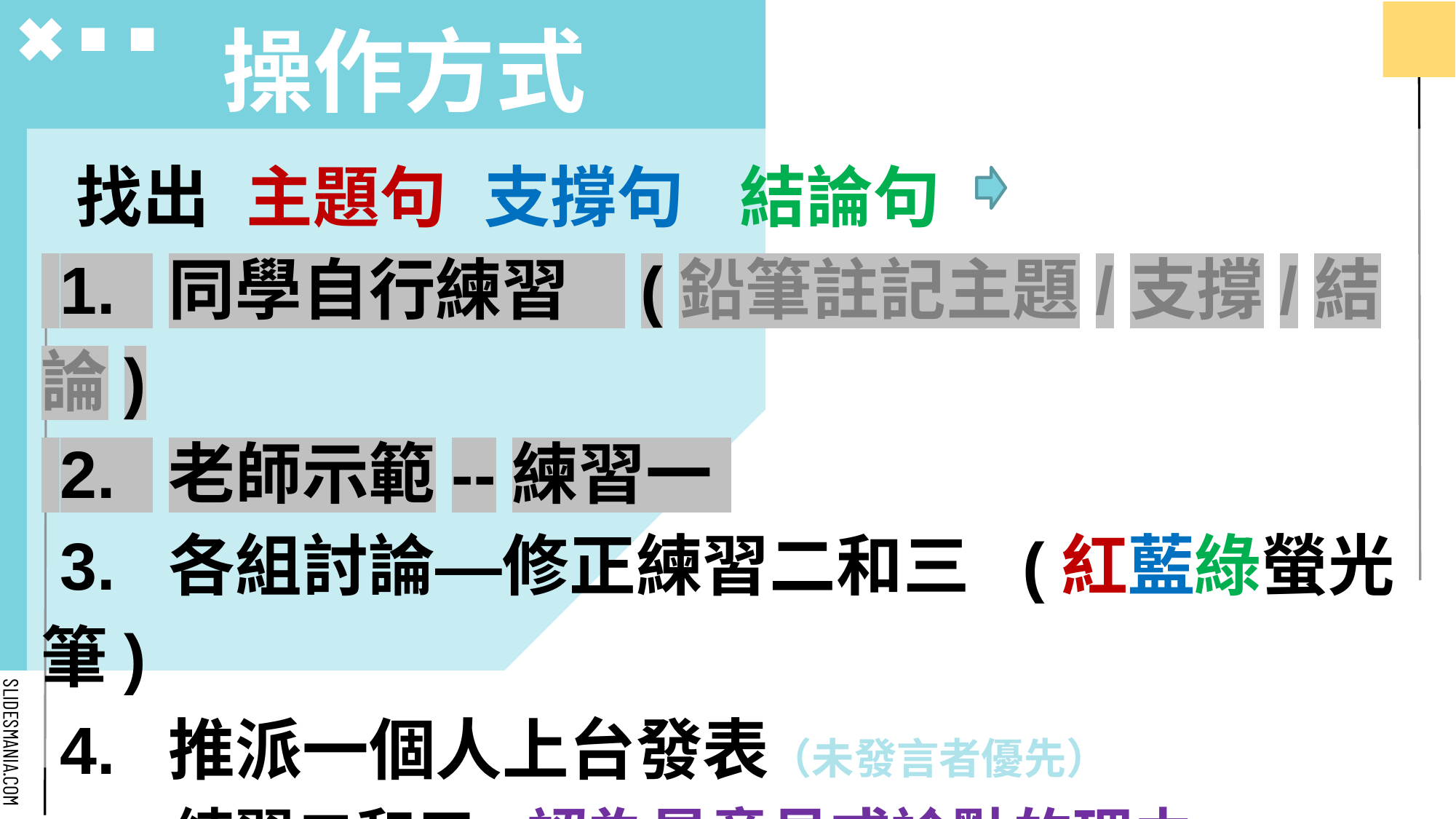

# 操作方式
 找出  主題句  支撐句   結論句
 1.  同學自行練習   (鉛筆註記主題/支撐/結論)
 2.  老師示範--練習一
 3.  各組討論—修正練習二和三  (紅藍綠螢光筆)
 4.  推派一個人上台發表（未發言者優先）
       練習二和三   認為是意見或論點的理由
      （必須完整流暢)